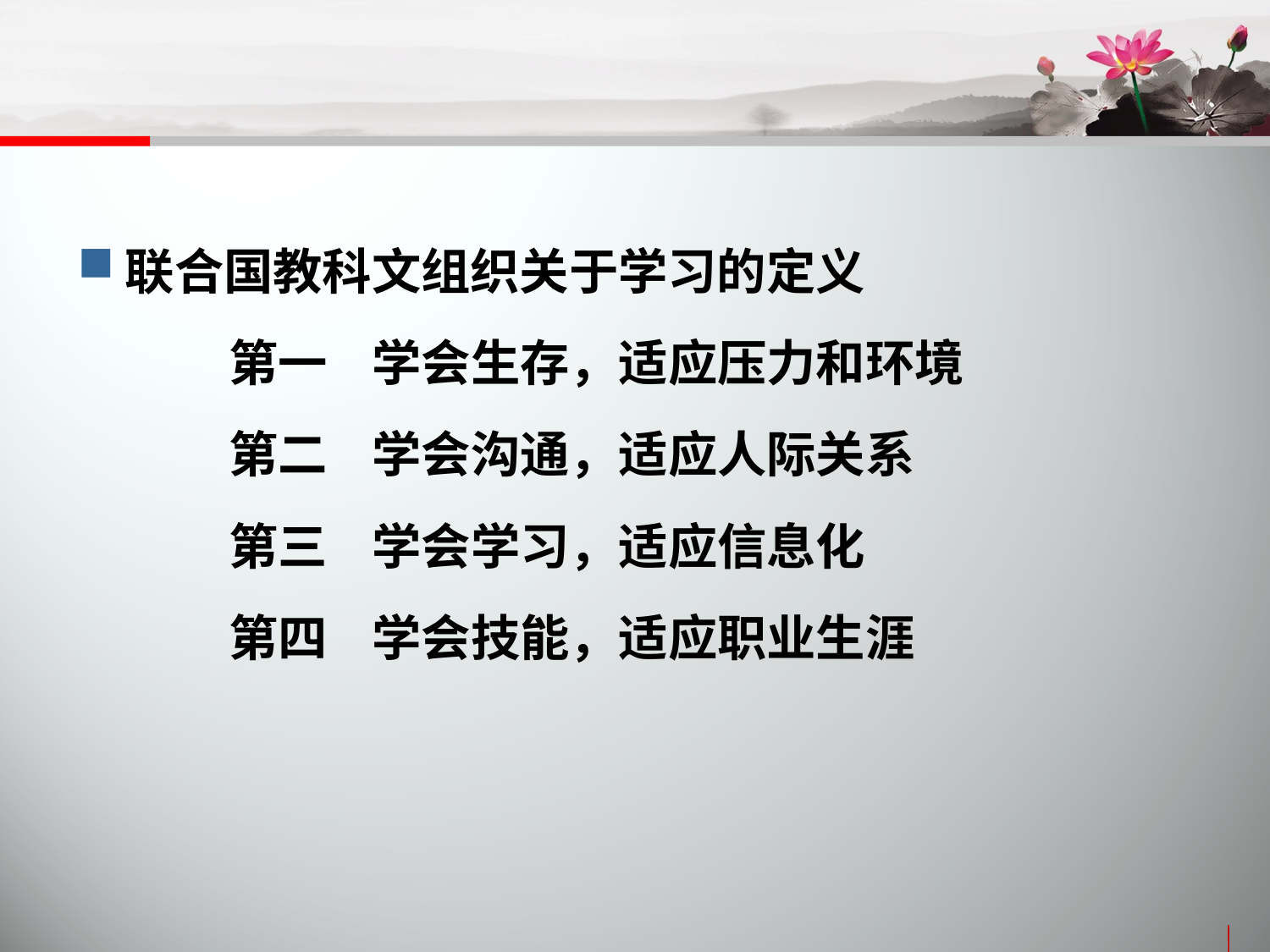

联合国教科文组织关于学习的定义
 第一    学会生存，适应压力和环境
 第二    学会沟通，适应人际关系
 第三    学会学习，适应信息化
 第四    学会技能，适应职业生涯